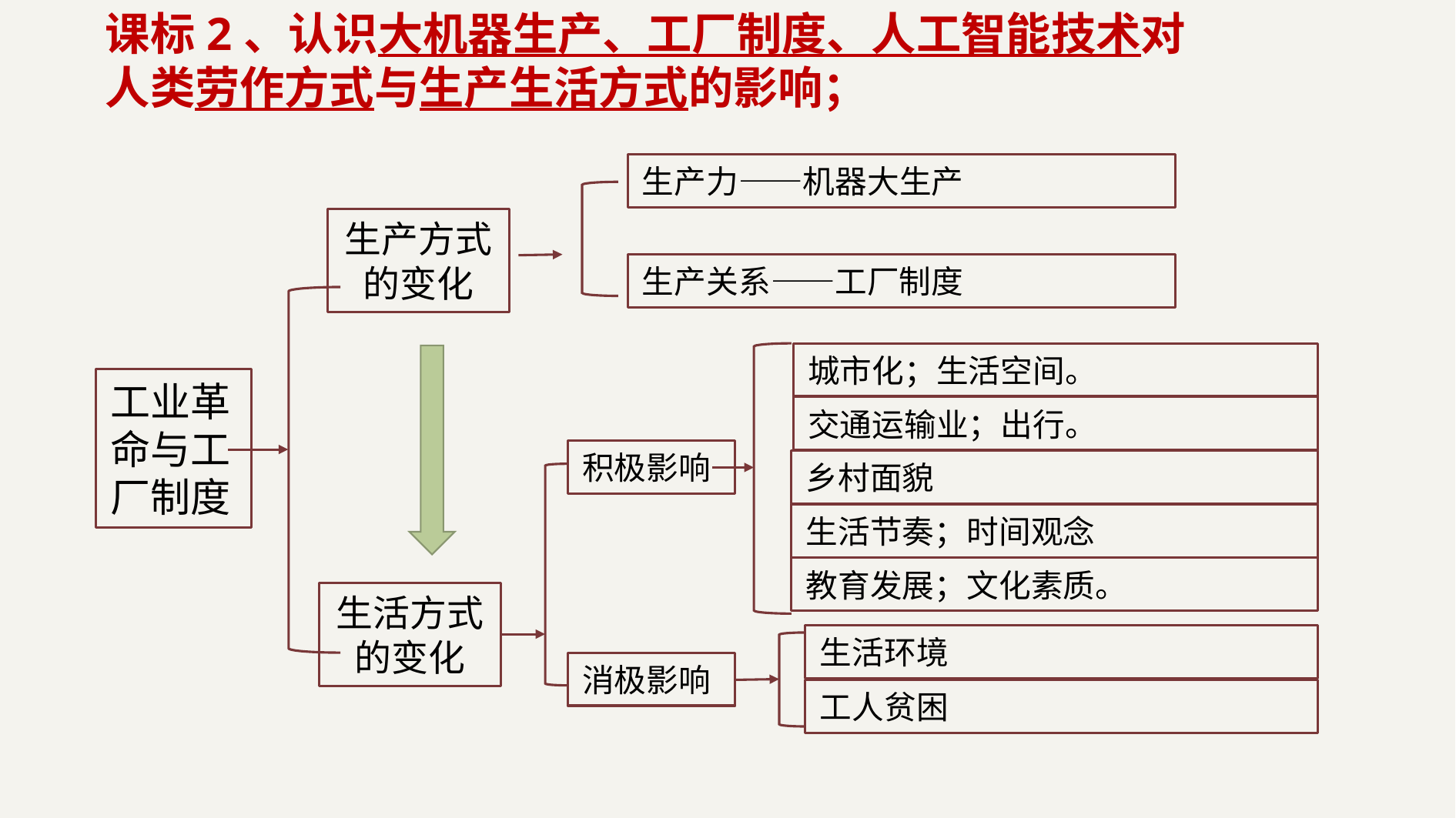

课标2、认识大机器生产、工厂制度、人工智能技术对
人类劳作方式与生产生活方式的影响；
生产力——机器大生产

生产方式的变化
生产关系——工厂制度

城市化；生活空间。

工业革命与工厂制度
交通运输业；出行。
积极影响
乡村面貌

生活节奏；时间观念
教育发展；文化素质。
生活方式的变化
生活环境

消极影响
工人贫困